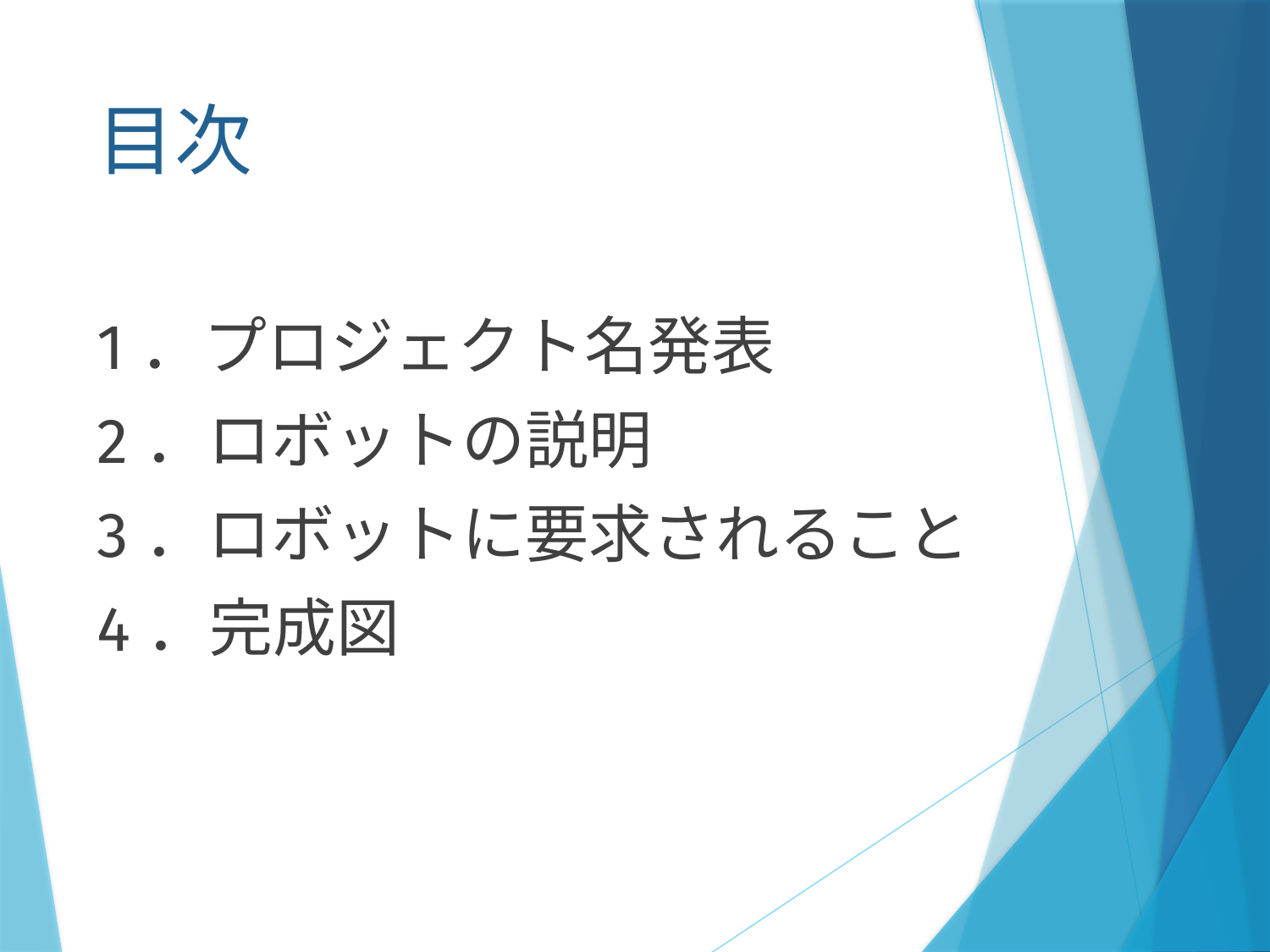

# 目次
1．プロジェクト名発表
2．ロボットの説明
3．ロボットに要求されること
4．完成図